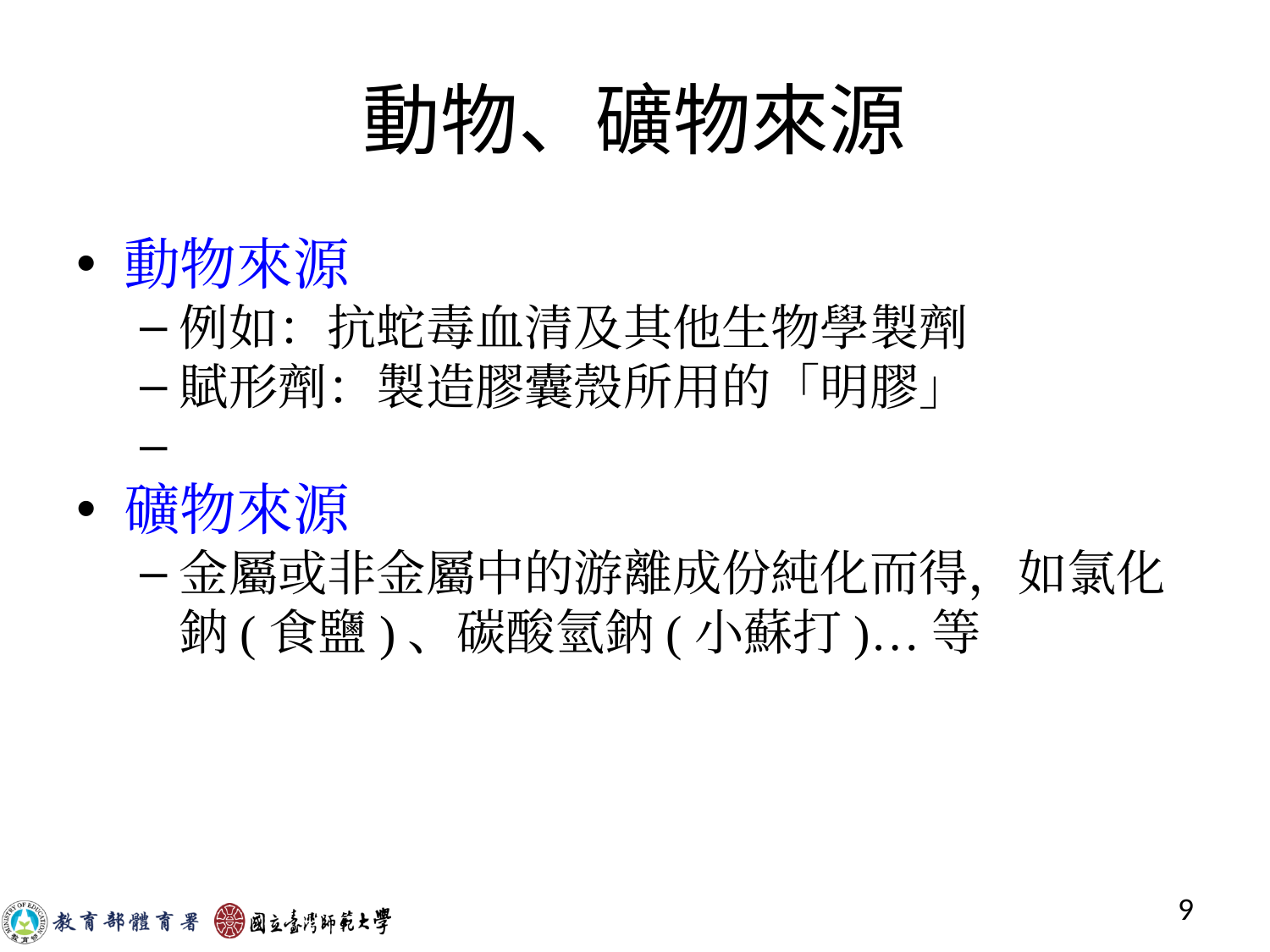

動物、礦物來源
動物來源
例如：抗蛇毒血清及其他生物學製劑
賦形劑：製造膠囊殼所用的「明膠」

礦物來源
金屬或非金屬中的游離成份純化而得，如氯化鈉(食鹽)、碳酸氫鈉(小蘇打)…等
9